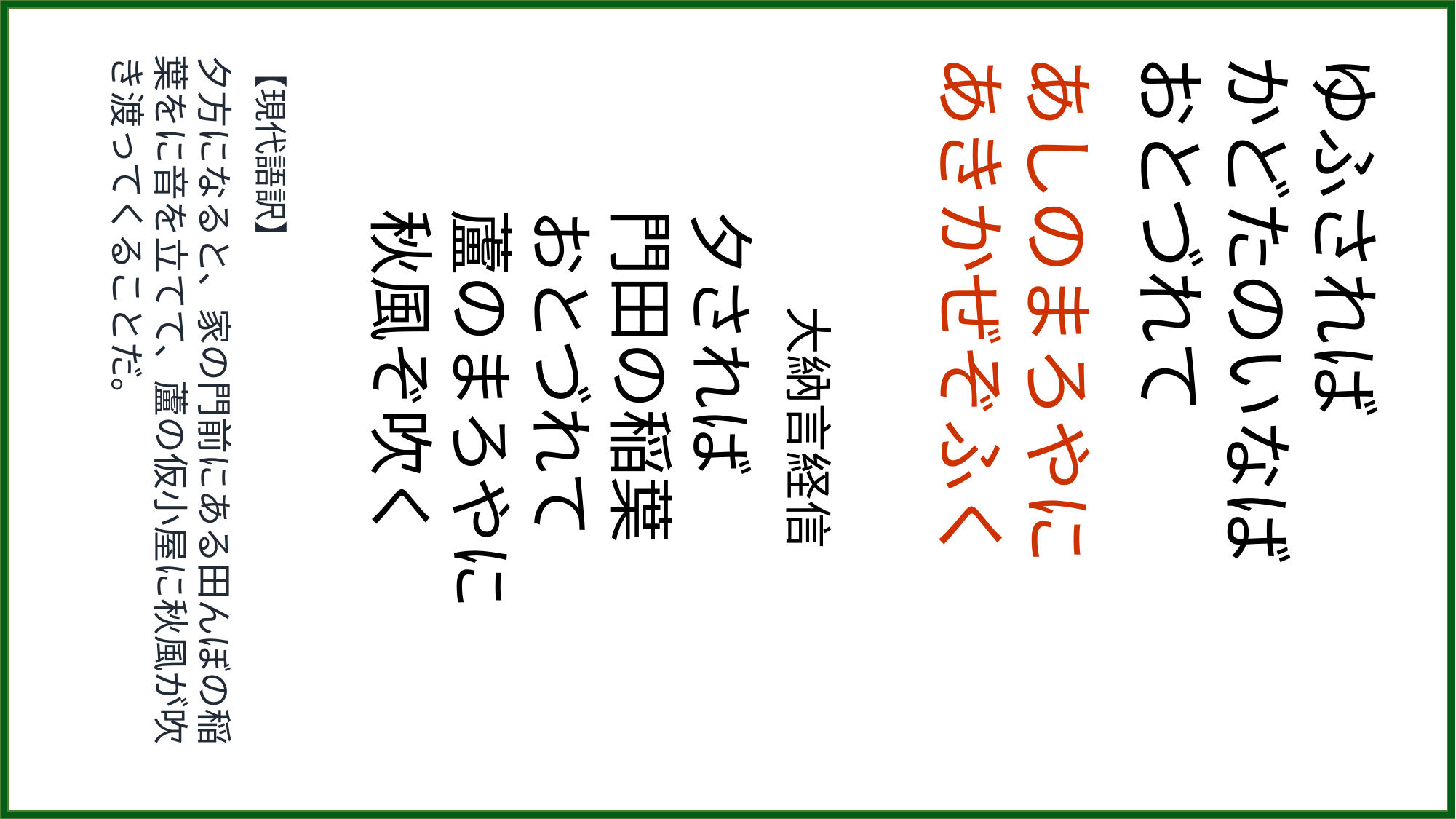

【現代語訳】

夕方になると、家の門前にある田んぼの稲葉をに音を立てて、蘆の仮小屋に秋風が吹き渡ってくることだ。
　　大納言経信

夕されば
門田の稲葉
おとづれて
蘆のまろやに
秋風ぞ吹く
あしのまろやに
あきかぜぞふく
ゆふされば
かどたのいなば
おとづれて